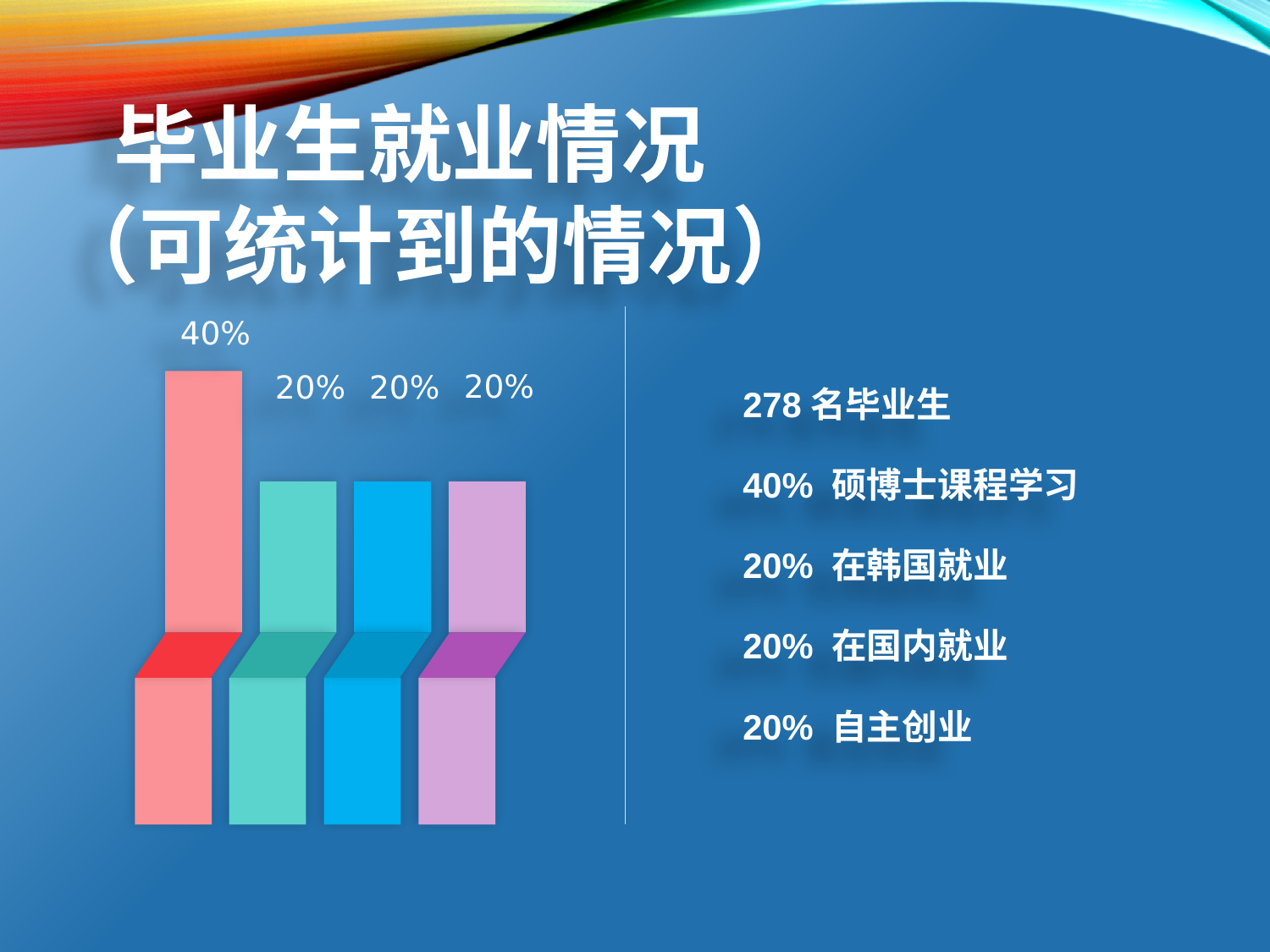

毕业生就业情况
（可统计到的情况）

40%
278名毕业生
40% 硕博士课程学习
20% 在韩国就业
20% 在国内就业
20% 自主创业
20%
20%
20%